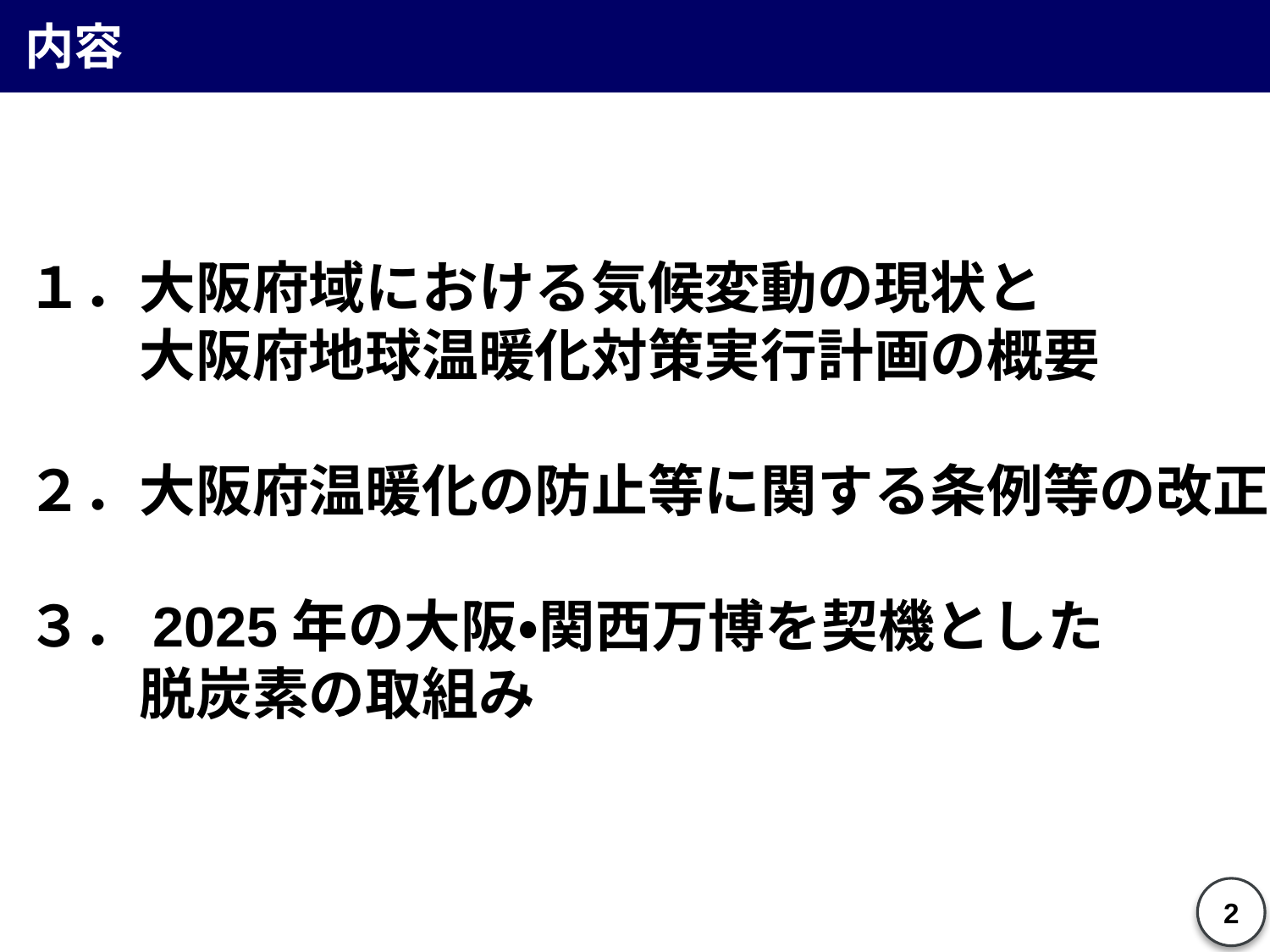

内容
　第１章　地球温暖化の現状と動向について
2
１．大阪府域における気候変動の現状と
　　大阪府地球温暖化対策実行計画の概要

２．大阪府温暖化の防止等に関する条例等の改正

３．2025年の大阪・関西万博を契機とした
　　脱炭素の取組み
2